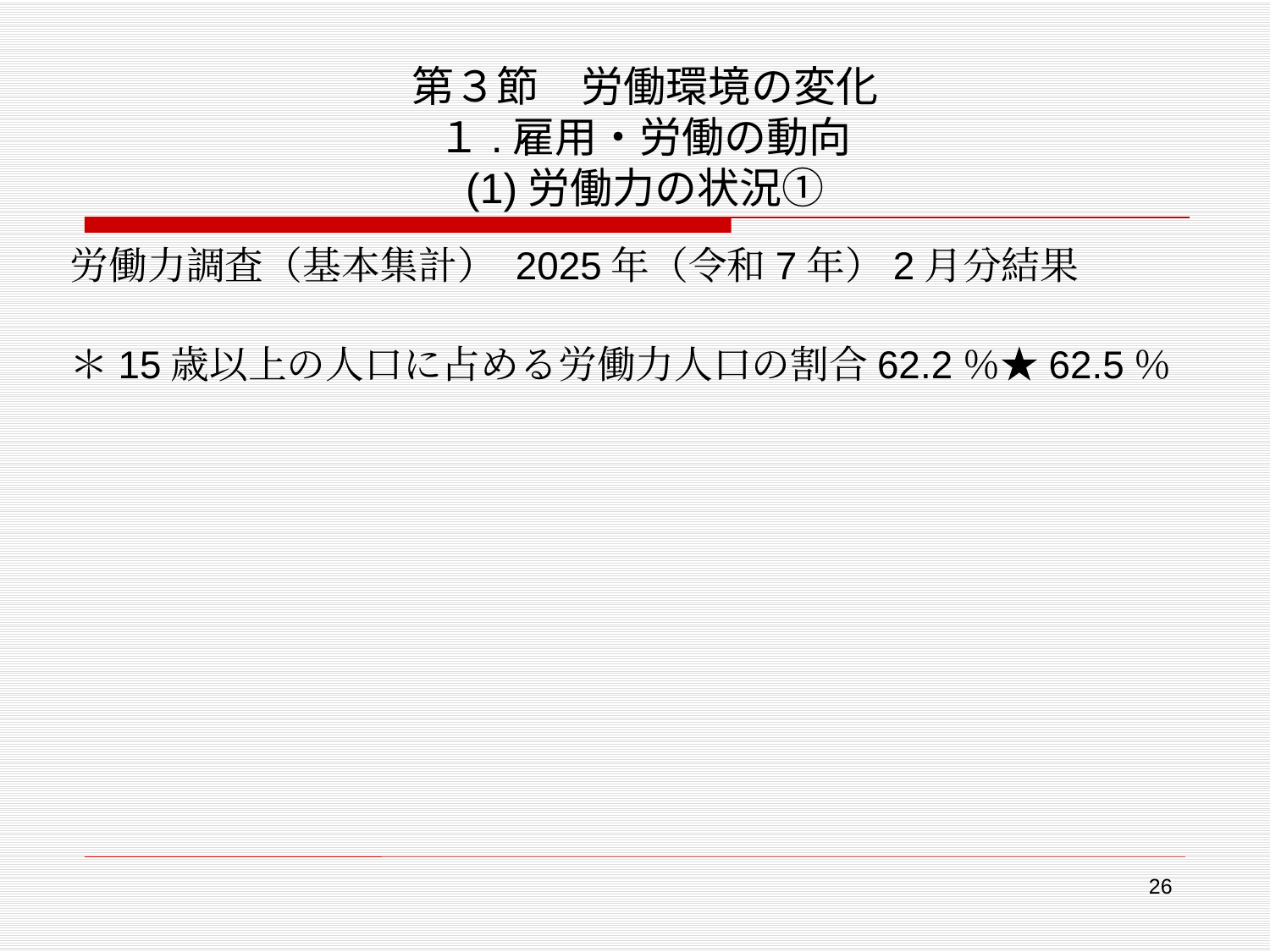

# 第３節　労働環境の変化 １.雇用・労働の動向 (1)労働力の状況①
労働力調査（基本集計） 2025年（令和7年）2月分結果

＊15歳以上の人口に占める労働力人口の割合62.2％★62.5％
26